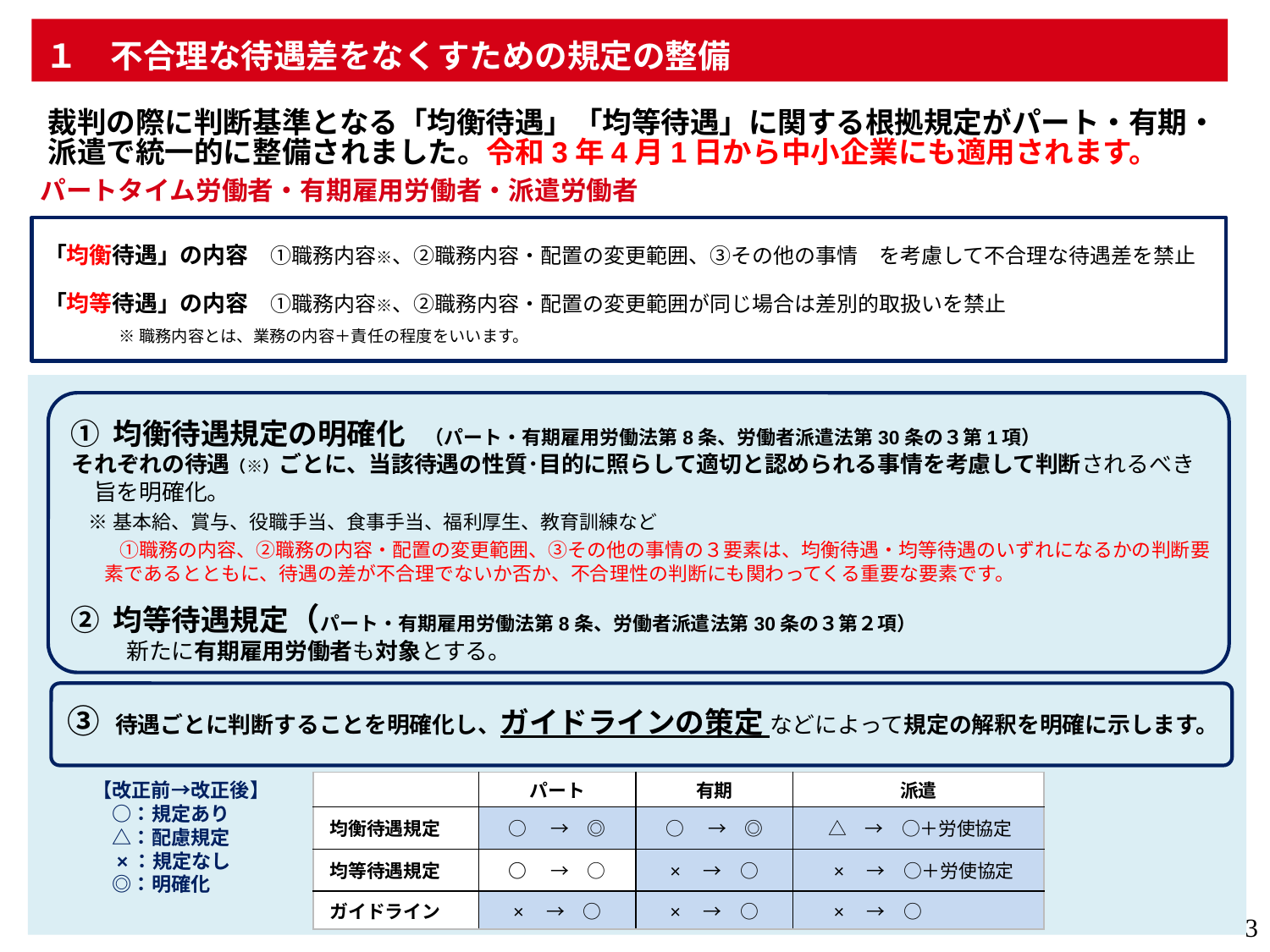

１　不合理な待遇差をなくすための規定の整備
裁判の際に判断基準となる「均衡待遇」「均等待遇」に関する根拠規定がパート・有期・派遣で統一的に整備されました。令和3年4月1日から中小企業にも適用されます。
パートタイム労働者・有期雇用労働者・派遣労働者
「均衡待遇」の内容　①職務内容※、②職務内容・配置の変更範囲、③その他の事情　を考慮して不合理な待遇差を禁止

「均等待遇」の内容　①職務内容※、②職務内容・配置の変更範囲が同じ場合は差別的取扱いを禁止
　　　　※ 職務内容とは、業務の内容＋責任の程度をいいます。
更新済

① 均衡待遇規定の明確化　（パート・有期雇用労働法第8条、労働者派遣法第30条の３第1項）
それぞれの待遇（※）ごとに、当該待遇の性質･目的に照らして適切と認められる事情を考慮して判断されるべき旨を明確化。
  ※基本給、賞与、役職手当、食事手当、福利厚生、教育訓練など
　　①職務の内容、②職務の内容・配置の変更範囲、③その他の事情の３要素は、均衡待遇・均等待遇のいずれになるかの判断要素であるとともに、待遇の差が不合理でないか否か、不合理性の判断にも関わってくる重要な要素です。
② 均等待遇規定（パート・有期雇用労働法第8条、労働者派遣法第30条の３第２項）
　　新たに有期雇用労働者も対象とする。
③ 待遇ごとに判断することを明確化し、ガイドラインの策定 などによって規定の解釈を明確に示します。
【改正前→改正後】
　○：規定あり
　△：配慮規定
　×：規定なし
　◎：明確化
|  | パート | 有期 | 派遣 |
| --- | --- | --- | --- |
| 均衡待遇規定 | ○　→　◎ | ○　→　◎ | △　→　○＋労使協定 |
| 均等待遇規定 | ○　→　○ | ×　→　○ | ×　→　○＋労使協定 |
| ガイドライン | ×　→　○ | ×　→　○ | ×　→　○ |
3